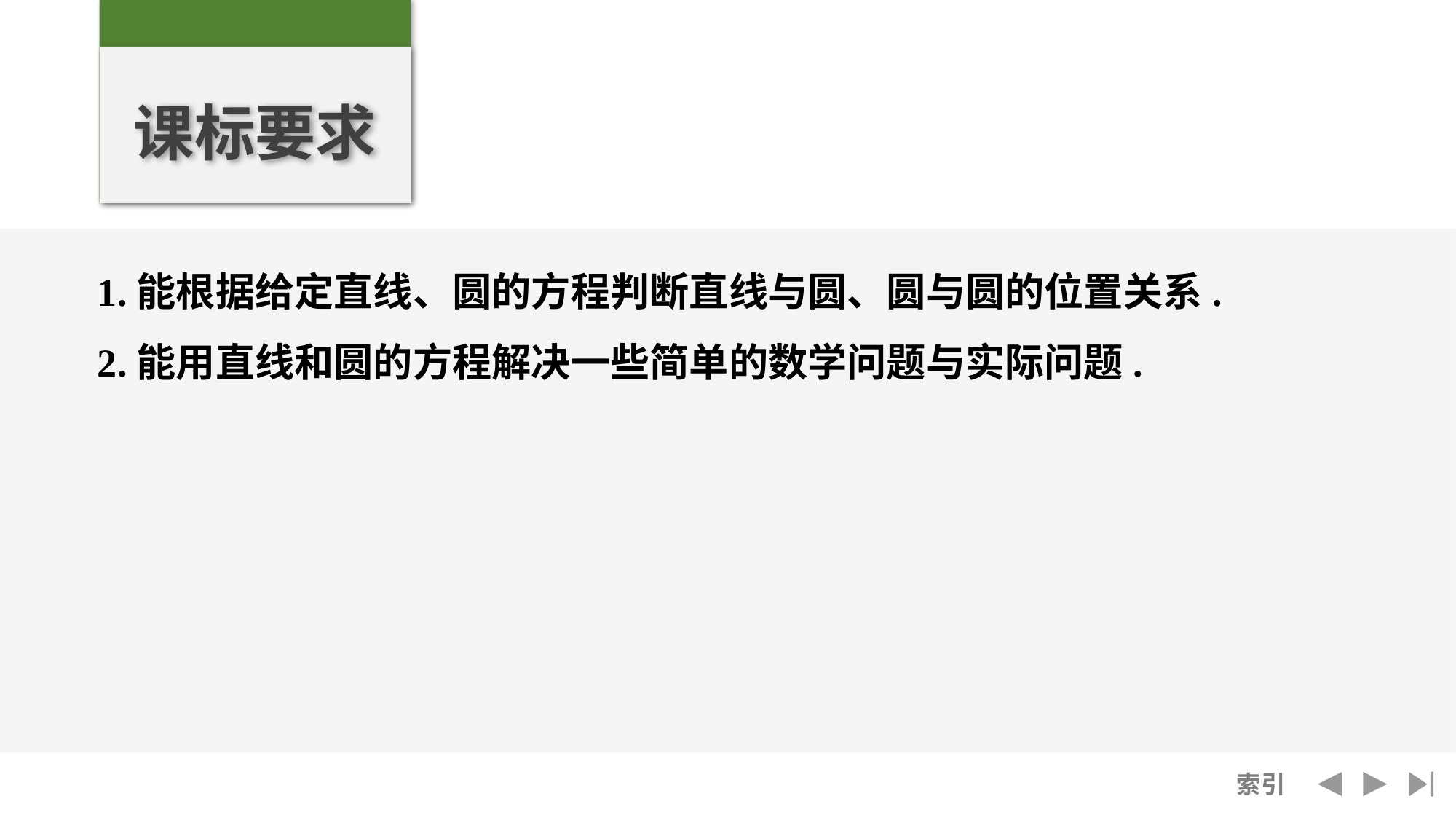

1.能根据给定直线、圆的方程判断直线与圆、圆与圆的位置关系.
2.能用直线和圆的方程解决一些简单的数学问题与实际问题.